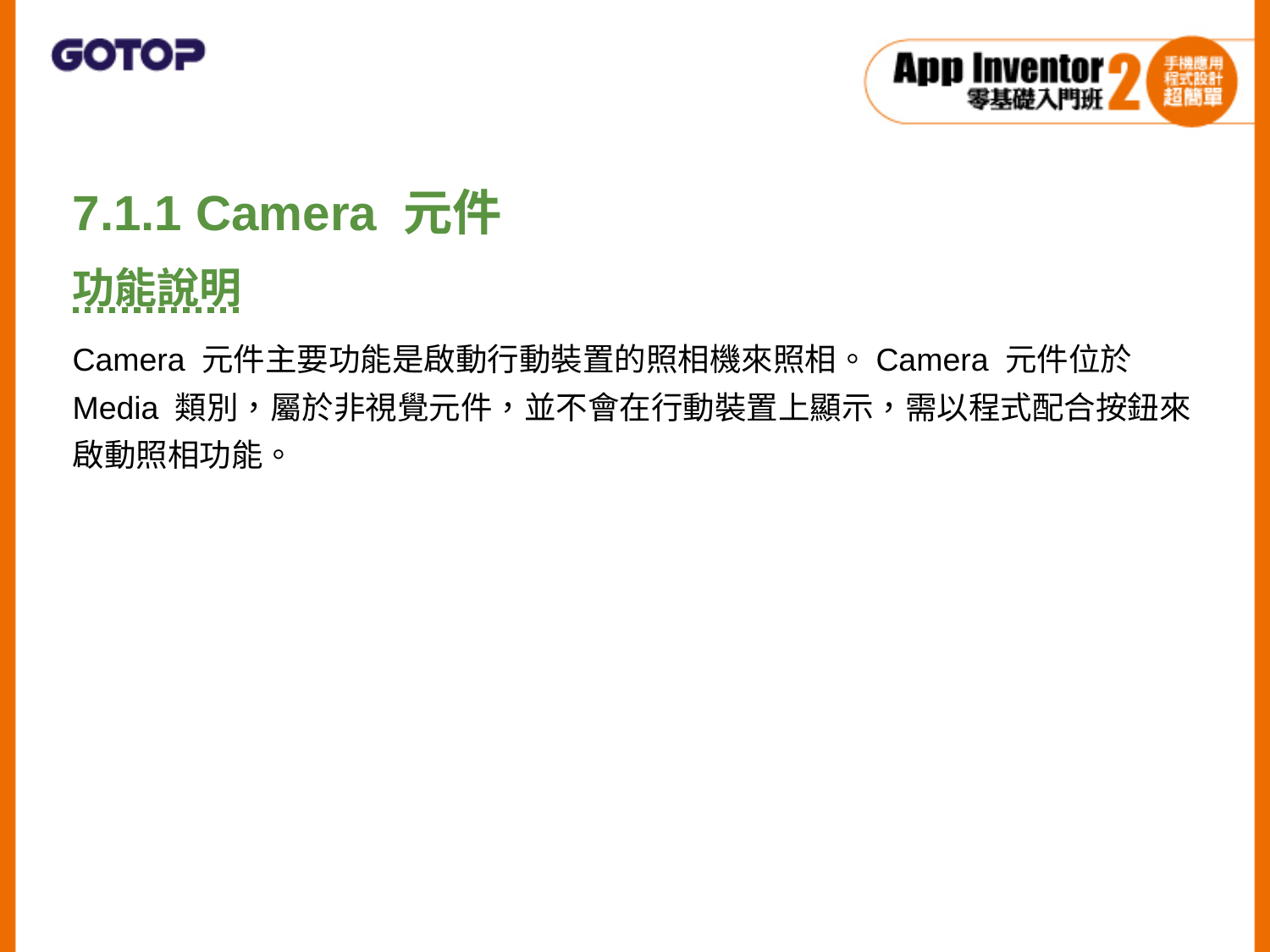

7.1.1 Camera 元件
功能說明
Camera 元件主要功能是啟動行動裝置的照相機來照相。Camera 元件位於 Media 類別，屬於非視覺元件，並不會在行動裝置上顯示，需以程式配合按鈕來啟動照相功能。